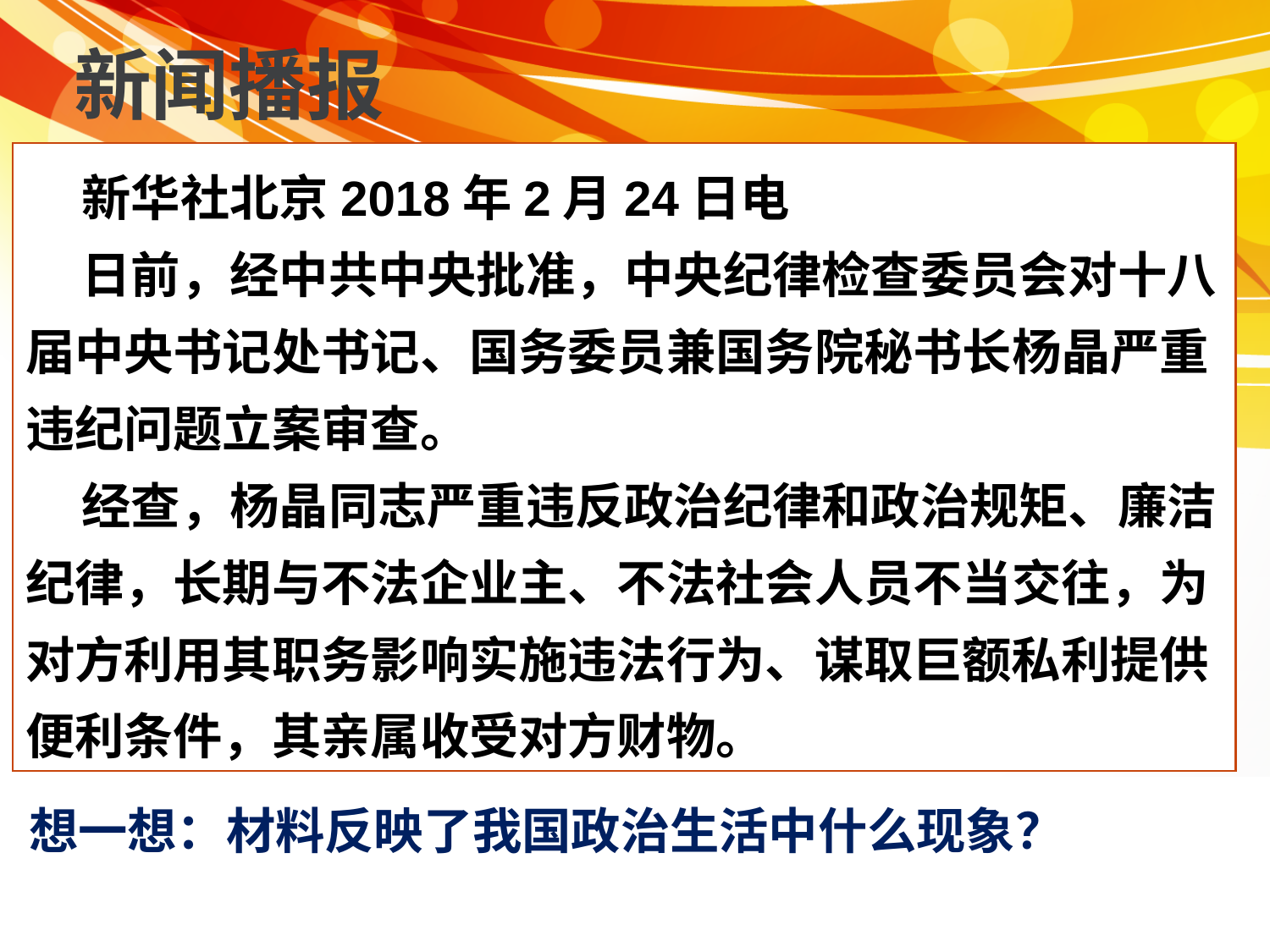

新闻播报
    新华社北京2018年2月24日电
    日前，经中共中央批准，中央纪律检查委员会对十八届中央书记处书记、国务委员兼国务院秘书长杨晶严重违纪问题立案审查。
    经查，杨晶同志严重违反政治纪律和政治规矩、廉洁纪律，长期与不法企业主、不法社会人员不当交往，为对方利用其职务影响实施违法行为、谋取巨额私利提供便利条件，其亲属收受对方财物。
想一想：材料反映了我国政治生活中什么现象？